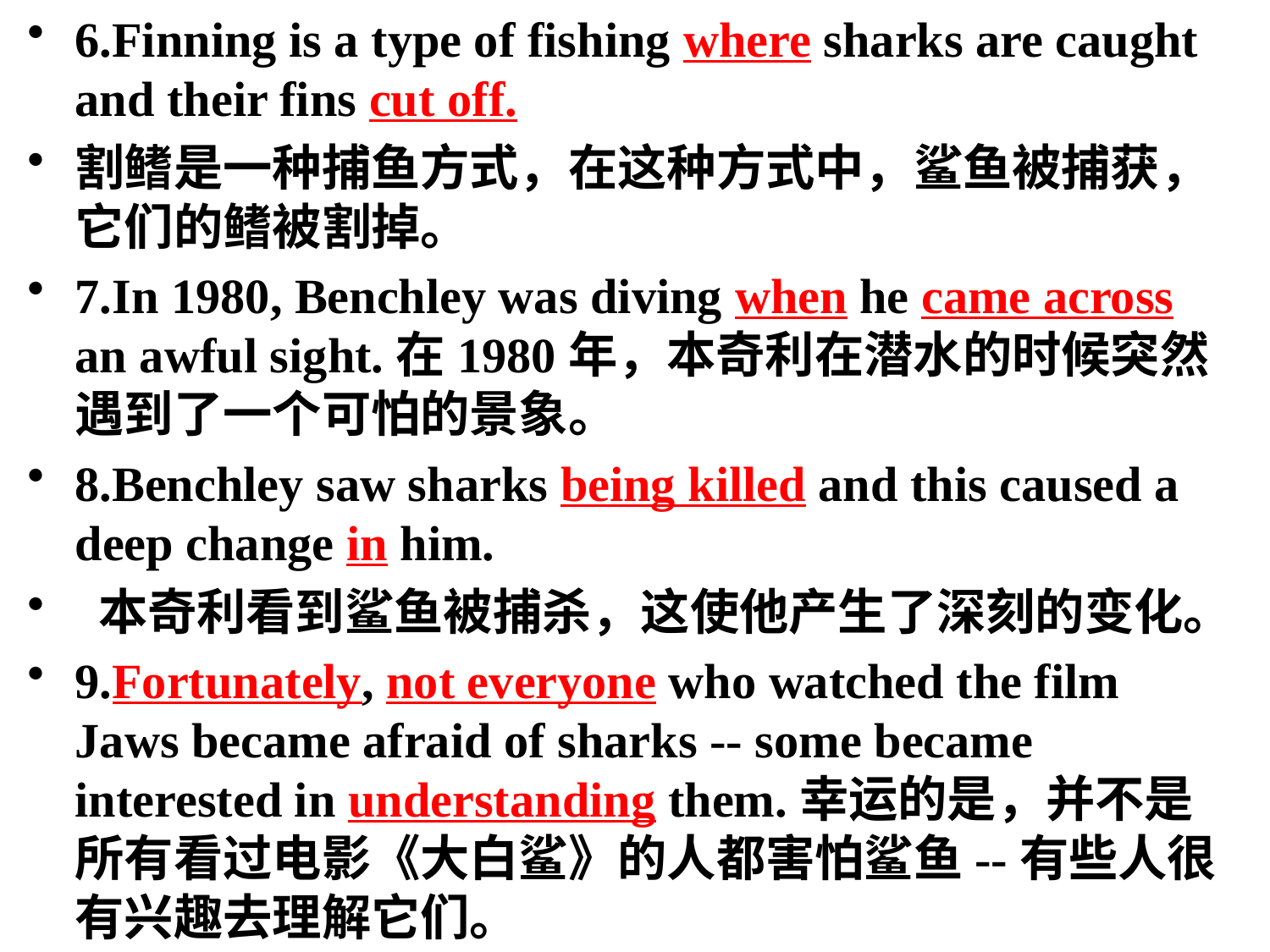

6.Finning is a type of fishing where sharks are caught and their fins cut off.
割鳍是一种捕鱼方式，在这种方式中，鲨鱼被捕获，它们的鳍被割掉。
7.In 1980, Benchley was diving when he came across an awful sight.在1980年，本奇利在潜水的时候突然遇到了一个可怕的景象。
8.Benchley saw sharks being killed and this caused a deep change in him.
 本奇利看到鲨鱼被捕杀，这使他产生了深刻的变化。
9.Fortunately, not everyone who watched the film Jaws became afraid of sharks -- some became interested in understanding them.幸运的是，并不是所有看过电影《大白鲨》的人都害怕鲨鱼--有些人很有兴趣去理解它们。